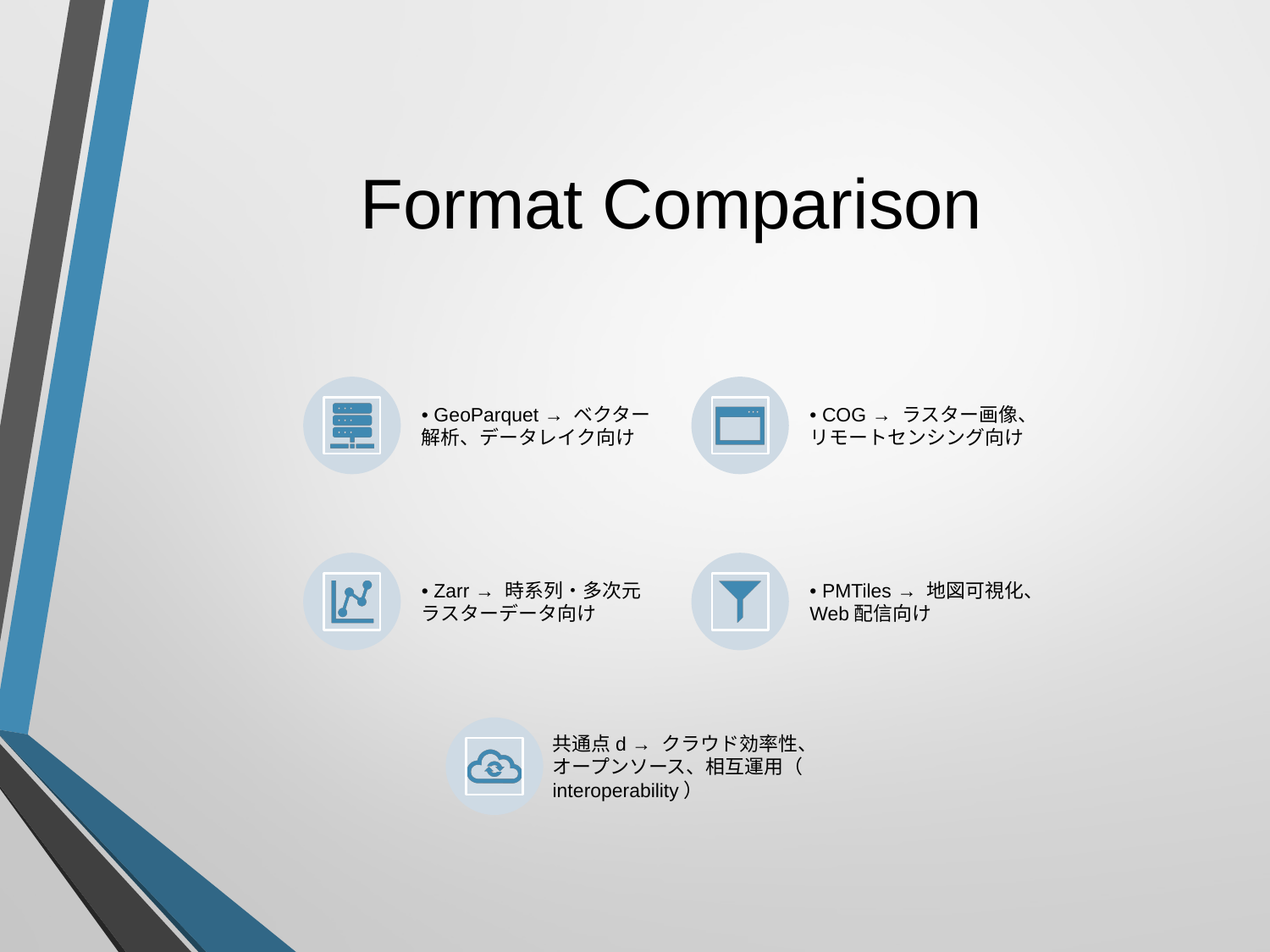

# Format Comparison
• GeoParquet → ベクター解析、データレイク向け
• COG → ラスター画像、リモートセンシング向け
• Zarr → 時系列・多次元ラスターデータ向け
• PMTiles → 地図可視化、Web配信向け
共通点d → クラウド効率性、オープンソース、相互運用（ interoperability）